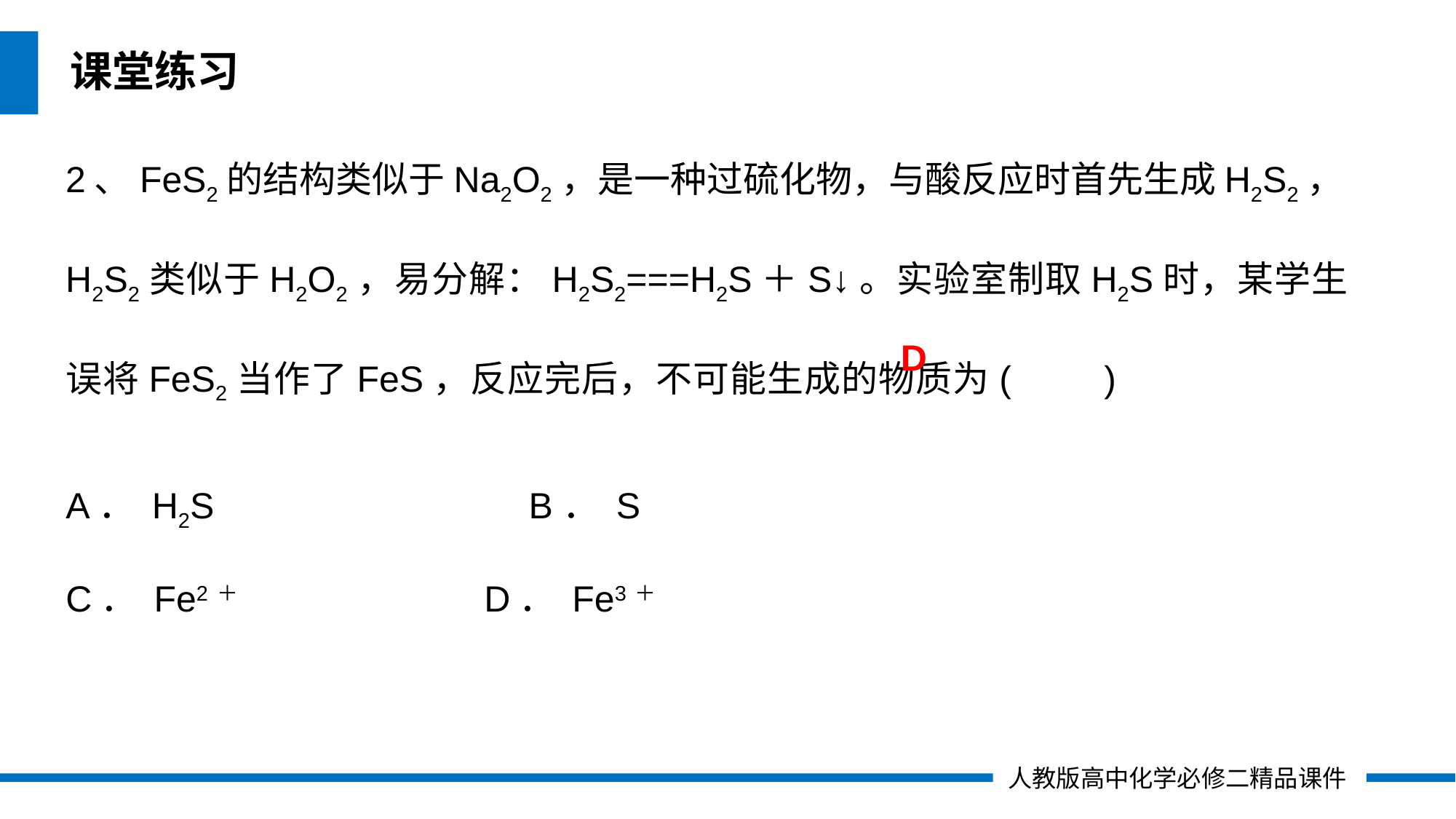

课堂练习
2、FeS2的结构类似于Na2O2，是一种过硫化物，与酸反应时首先生成H2S2，H2S2类似于H2O2，易分解：H2S2===H2S＋S↓。实验室制取H2S时，某学生误将FeS2当作了FeS，反应完后，不可能生成的物质为(　　)
D
A． H2S                               B． S
C． Fe2＋                             D． Fe3＋